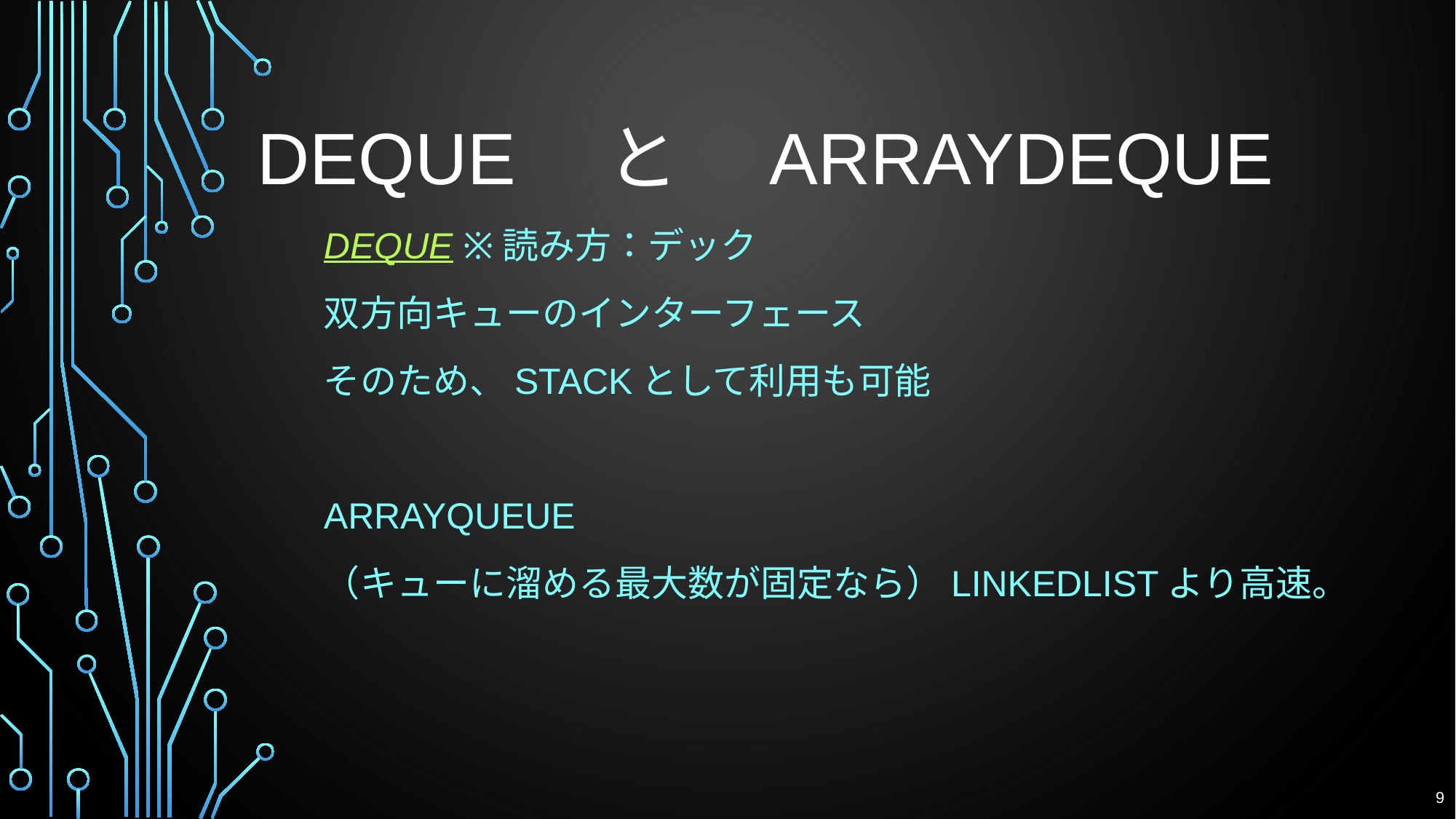

# Deque　と　ArrayDeque

Deque ※読み方：デック
双方向キューのインターフェース
そのため、Stackとして利用も可能

ArrayQueue
（キューに溜める最大数が固定なら）LinkedListより高速。

9